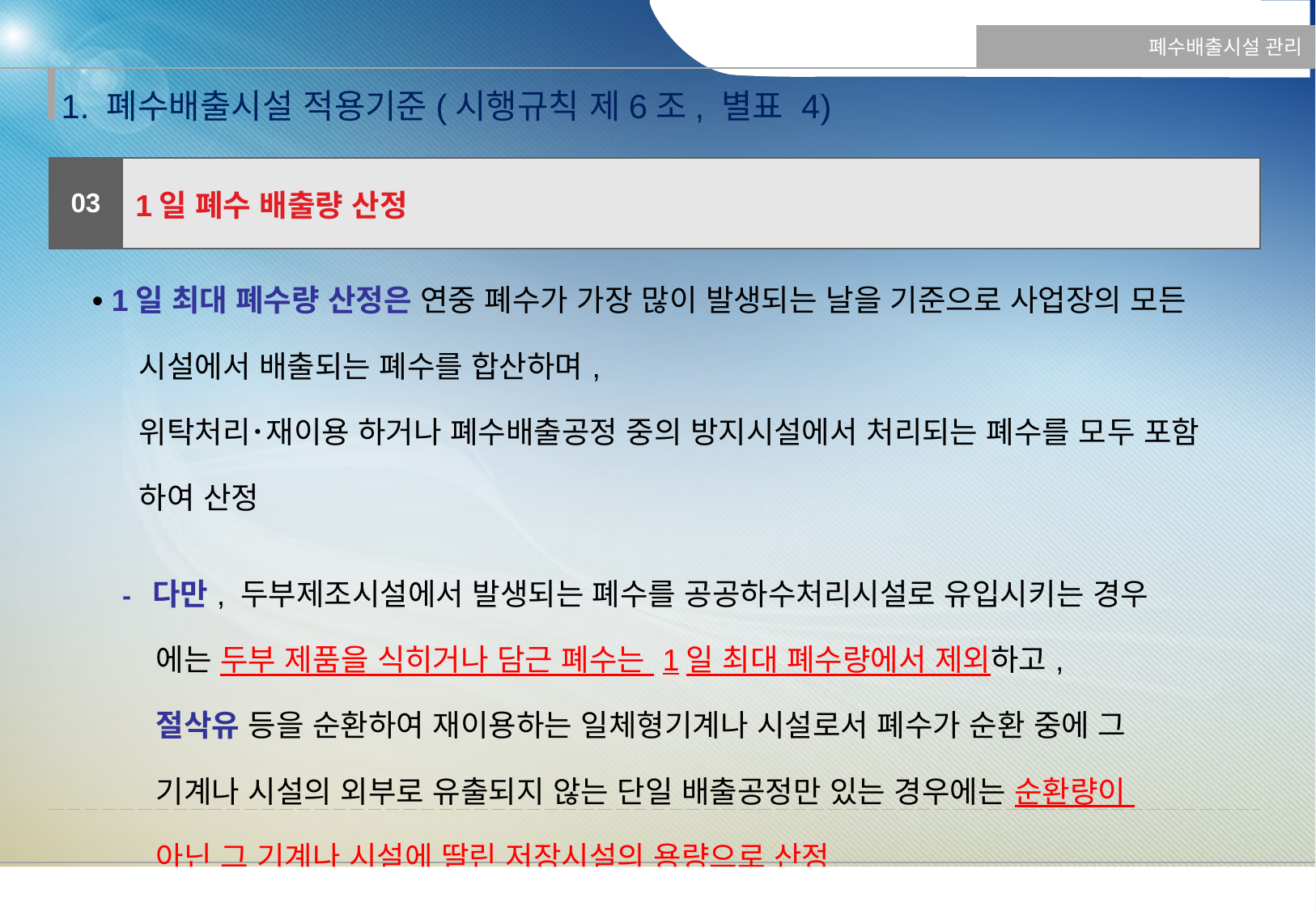

폐수배출시설 관리
1. 폐수배출시설 적용기준(시행규칙 제6조, 별표 4)
| 03 | 1일 폐수 배출량 산정 |
| --- | --- |
| • 1일 최대 폐수량 산정은 연중 폐수가 가장 많이 발생되는 날을 기준으로 사업장의 모든 시설에서 배출되는 폐수를 합산하며, 위탁처리･재이용 하거나 폐수배출공정 중의 방지시설에서 처리되는 폐수를 모두 포함 하여 산정 - 다만, 두부제조시설에서 발생되는 폐수를 공공하수처리시설로 유입시키는 경우 에는 두부 제품을 식히거나 담근 폐수는 1일 최대 폐수량에서 제외하고, 절삭유 등을 순환하여 재이용하는 일체형기계나 시설로서 폐수가 순환 중에 그 기계나 시설의 외부로 유출되지 않는 단일 배출공정만 있는 경우에는 순환량이 아닌 그 기계나 시설에 딸린 저장시설의 용량으로 산정 |  |